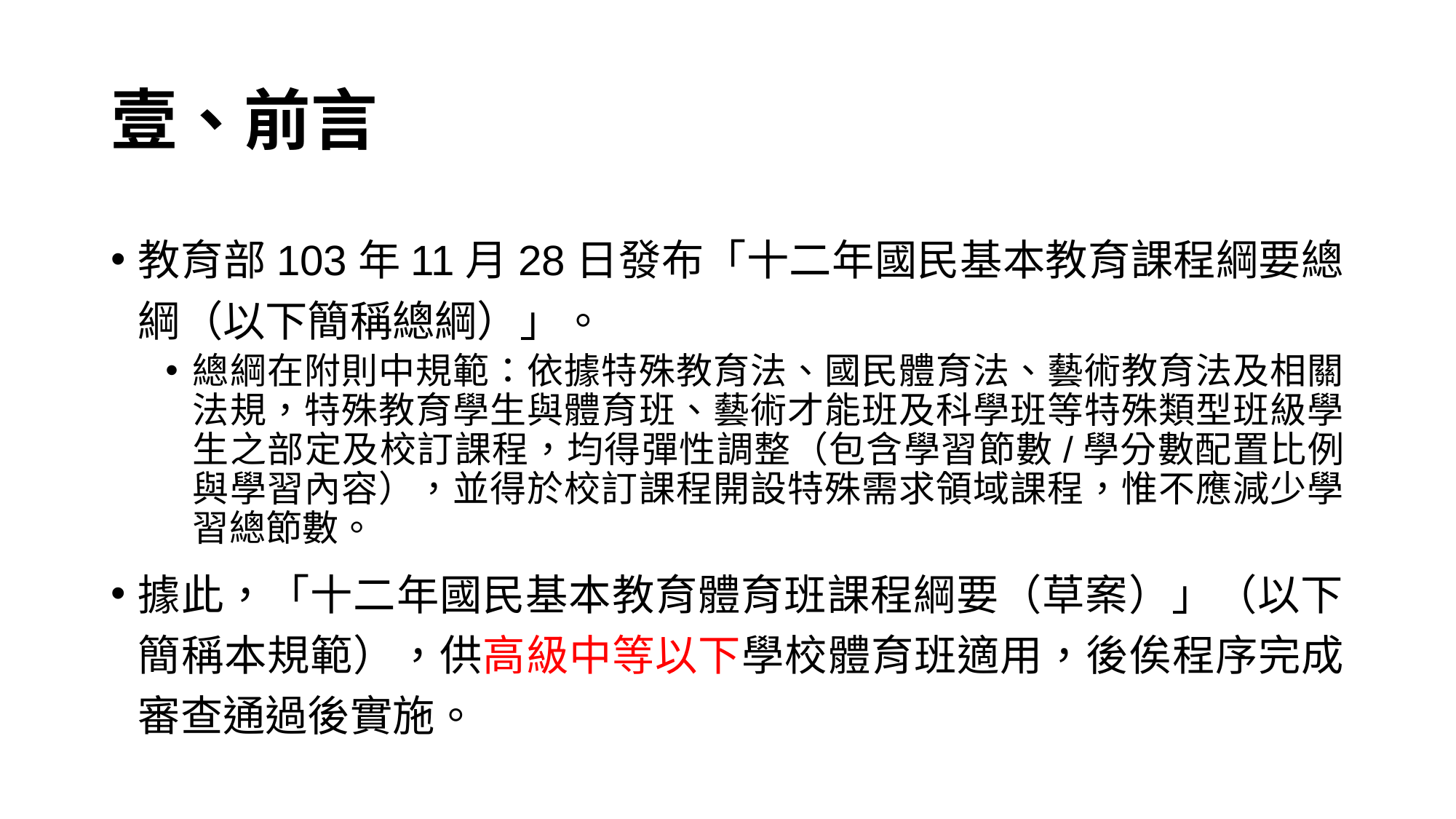

# 壹、前言
教育部103年11月28日發布「十二年國民基本教育課程綱要總綱（以下簡稱總綱）」。
總綱在附則中規範：依據特殊教育法、國民體育法、藝術教育法及相關法規，特殊教育學生與體育班、藝術才能班及科學班等特殊類型班級學生之部定及校訂課程，均得彈性調整（包含學習節數/學分數配置比例與學習內容），並得於校訂課程開設特殊需求領域課程，惟不應減少學習總節數。
據此，「十二年國民基本教育體育班課程綱要（草案）」（以下簡稱本規範），供高級中等以下學校體育班適用，後俟程序完成審查通過後實施。